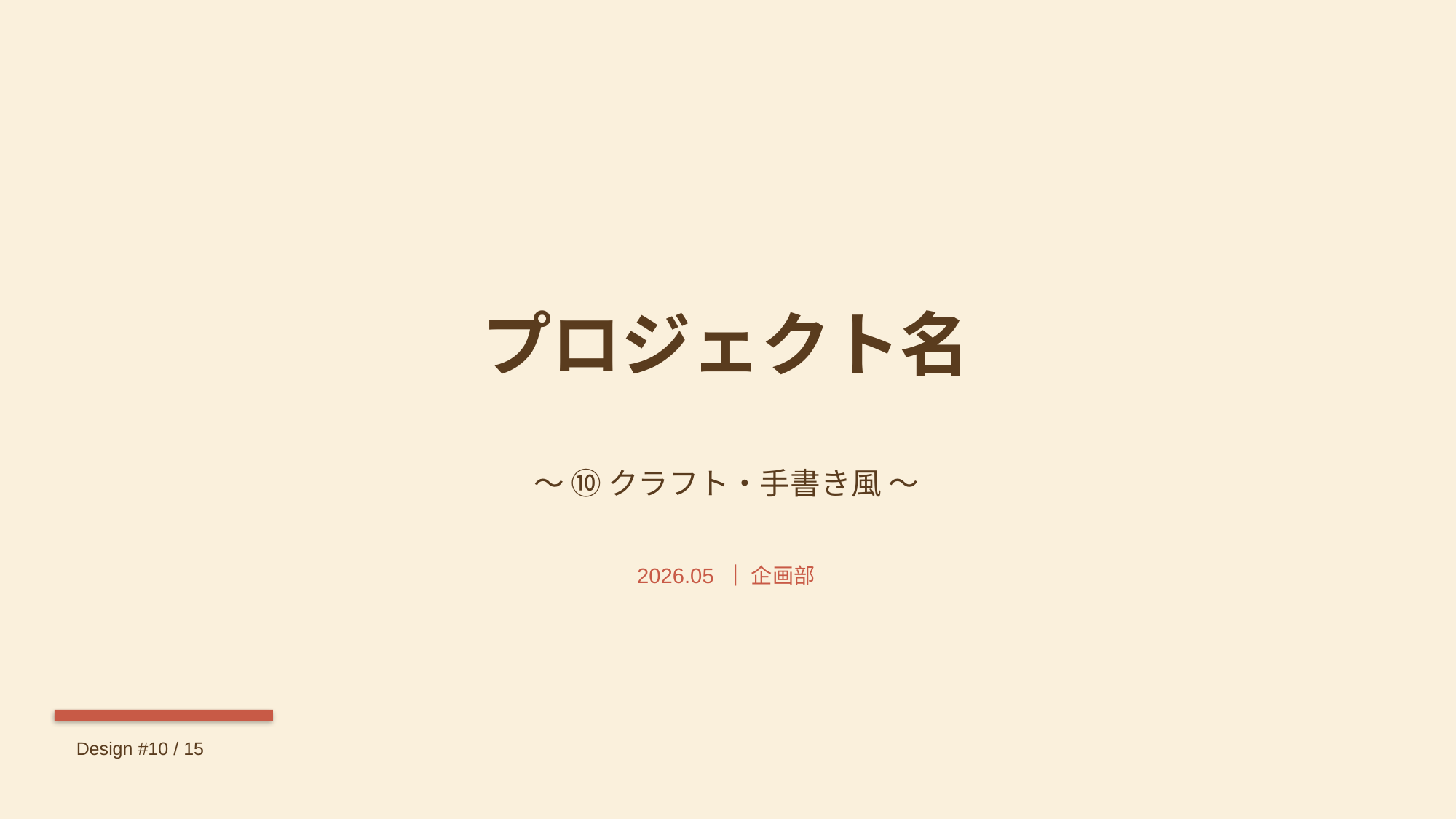

プロジェクト名
〜 ⑩ クラフト・手書き風 〜
2026.05 ｜ 企画部

Design #10 / 15